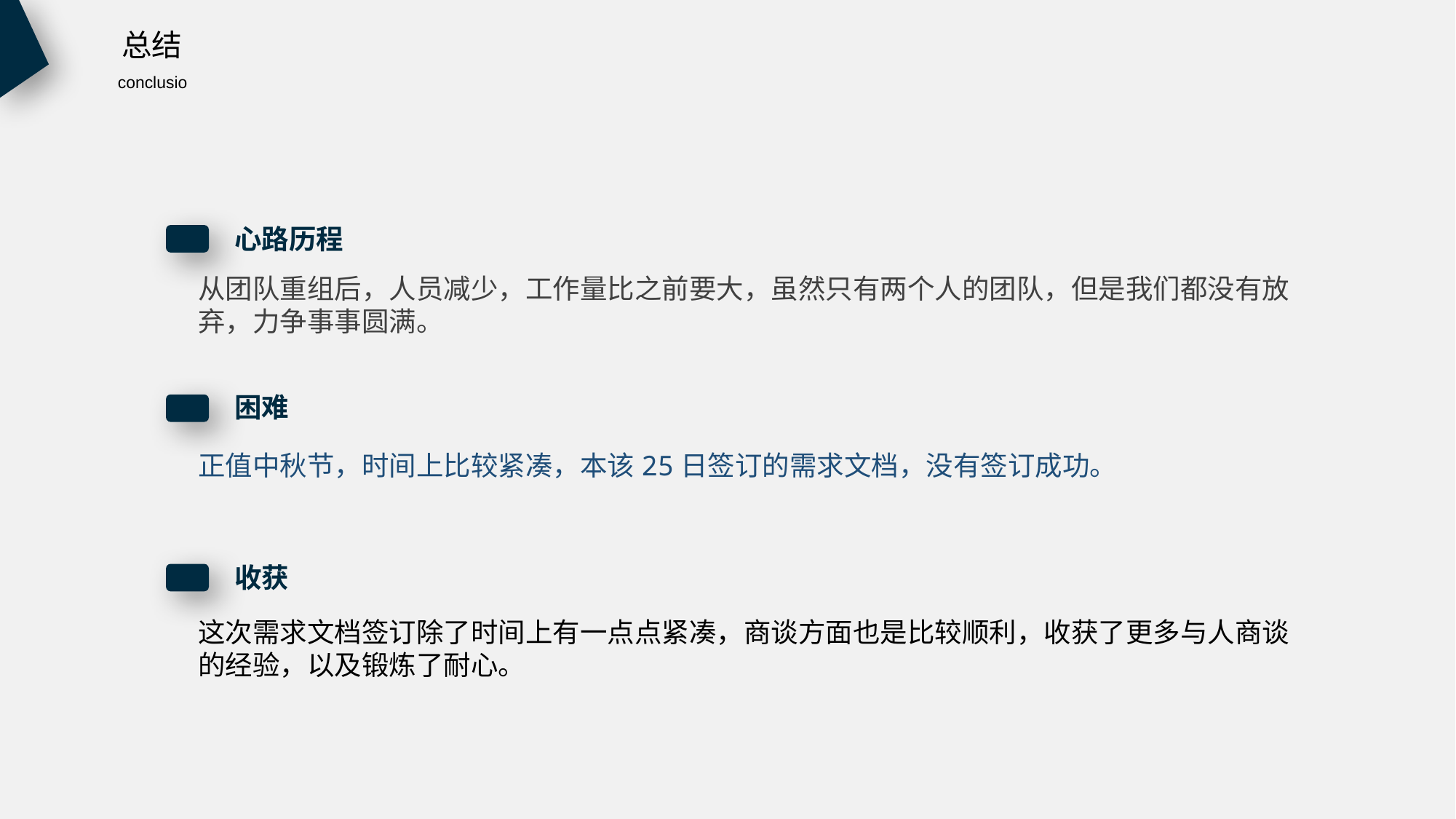

总结
conclusio
心路历程

从团队重组后，人员减少，工作量比之前要大，虽然只有两个人的团队，但是我们都没有放弃，力争事事圆满。
困难

正值中秋节，时间上比较紧凑，本该25日签订的需求文档，没有签订成功。
收获

这次需求文档签订除了时间上有一点点紧凑，商谈方面也是比较顺利，收获了更多与人商谈的经验，以及锻炼了耐心。